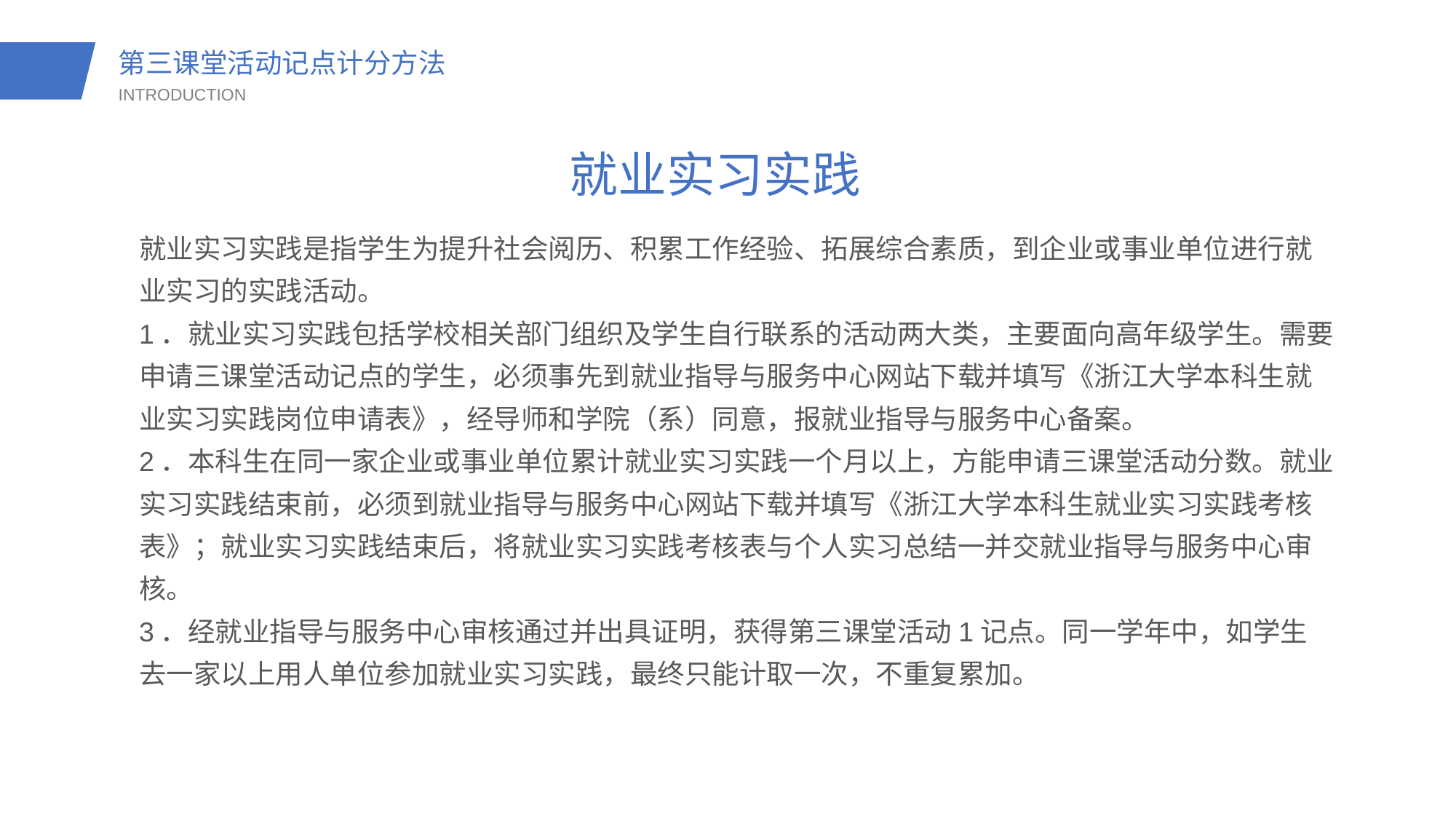

第三课堂活动记点计分方法
INTRODUCTION
就业实习实践
就业实习实践是指学生为提升社会阅历、积累工作经验、拓展综合素质，到企业或事业单位进行就业实习的实践活动。
1．就业实习实践包括学校相关部门组织及学生自行联系的活动两大类，主要面向高年级学生。需要申请三课堂活动记点的学生，必须事先到就业指导与服务中心网站下载并填写《浙江大学本科生就业实习实践岗位申请表》，经导师和学院（系）同意，报就业指导与服务中心备案。
2．本科生在同一家企业或事业单位累计就业实习实践一个月以上，方能申请三课堂活动分数。就业实习实践结束前，必须到就业指导与服务中心网站下载并填写《浙江大学本科生就业实习实践考核表》；就业实习实践结束后，将就业实习实践考核表与个人实习总结一并交就业指导与服务中心审核。
3．经就业指导与服务中心审核通过并出具证明，获得第三课堂活动1记点。同一学年中，如学生去一家以上用人单位参加就业实习实践，最终只能计取一次，不重复累加。